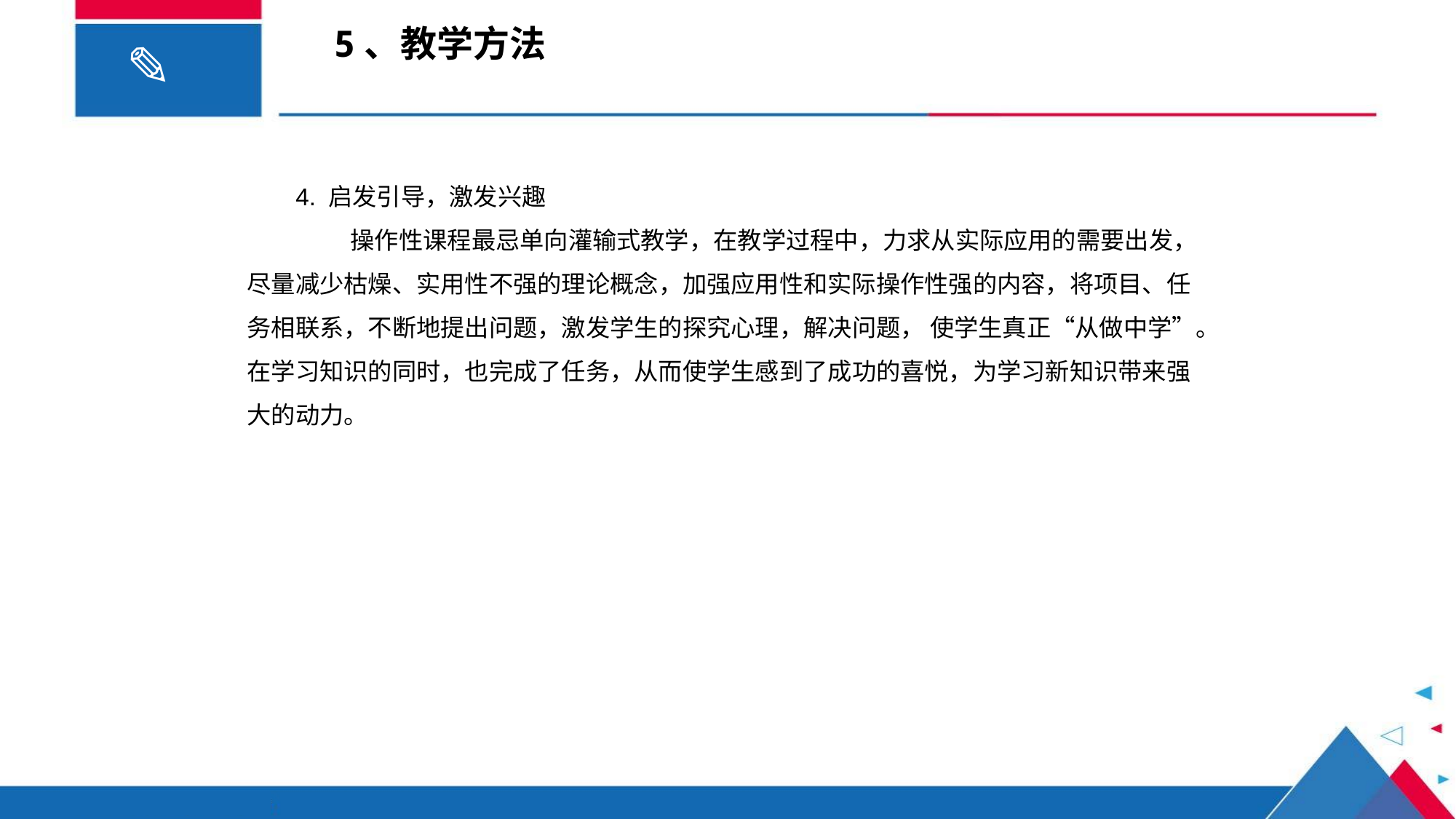

5、教学方法
4. 启发引导，激发兴趣
         操作性课程最忌单向灌输式教学，在教学过程中，力求从实际应用的需要出发，尽量减少枯燥、实用性不强的理论概念，加强应用性和实际操作性强的内容，将项目、任务相联系，不断地提出问题，激发学生的探究心理，解决问题， 使学生真正“从做中学”。在学习知识的同时，也完成了任务，从而使学生感到了成功的喜悦，为学习新知识带来强大的动力。